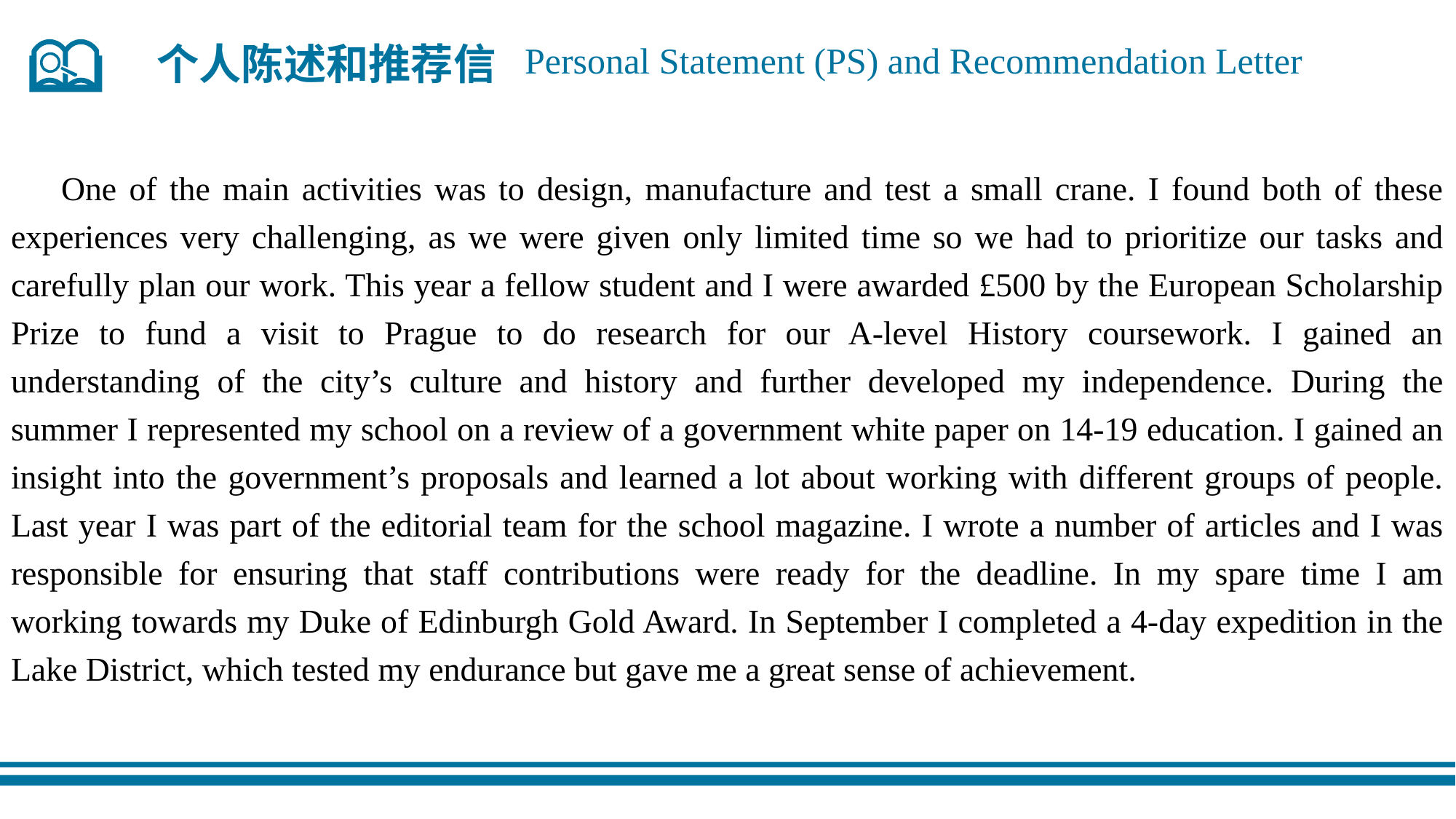

个人陈述和推荐信
Personal Statement (PS) and Recommendation Letter
    One of the main activities was to design, manufacture and test a small crane. I found both of these experiences very challenging, as we were given only limited time so we had to prioritize our tasks and carefully plan our work. This year a fellow student and I were awarded £500 by the European Scholarship Prize to fund a visit to Prague to do research for our A-level History coursework. I gained an understanding of the city’s culture and history and further developed my independence. During the summer I represented my school on a review of a government white paper on 14-19 education. I gained an insight into the government’s proposals and learned a lot about working with different groups of people. Last year I was part of the editorial team for the school magazine. I wrote a number of articles and I was responsible for ensuring that staff contributions were ready for the deadline. In my spare time I am working towards my Duke of Edinburgh Gold Award. In September I completed a 4-day expedition in the Lake District, which tested my endurance but gave me a great sense of achievement.